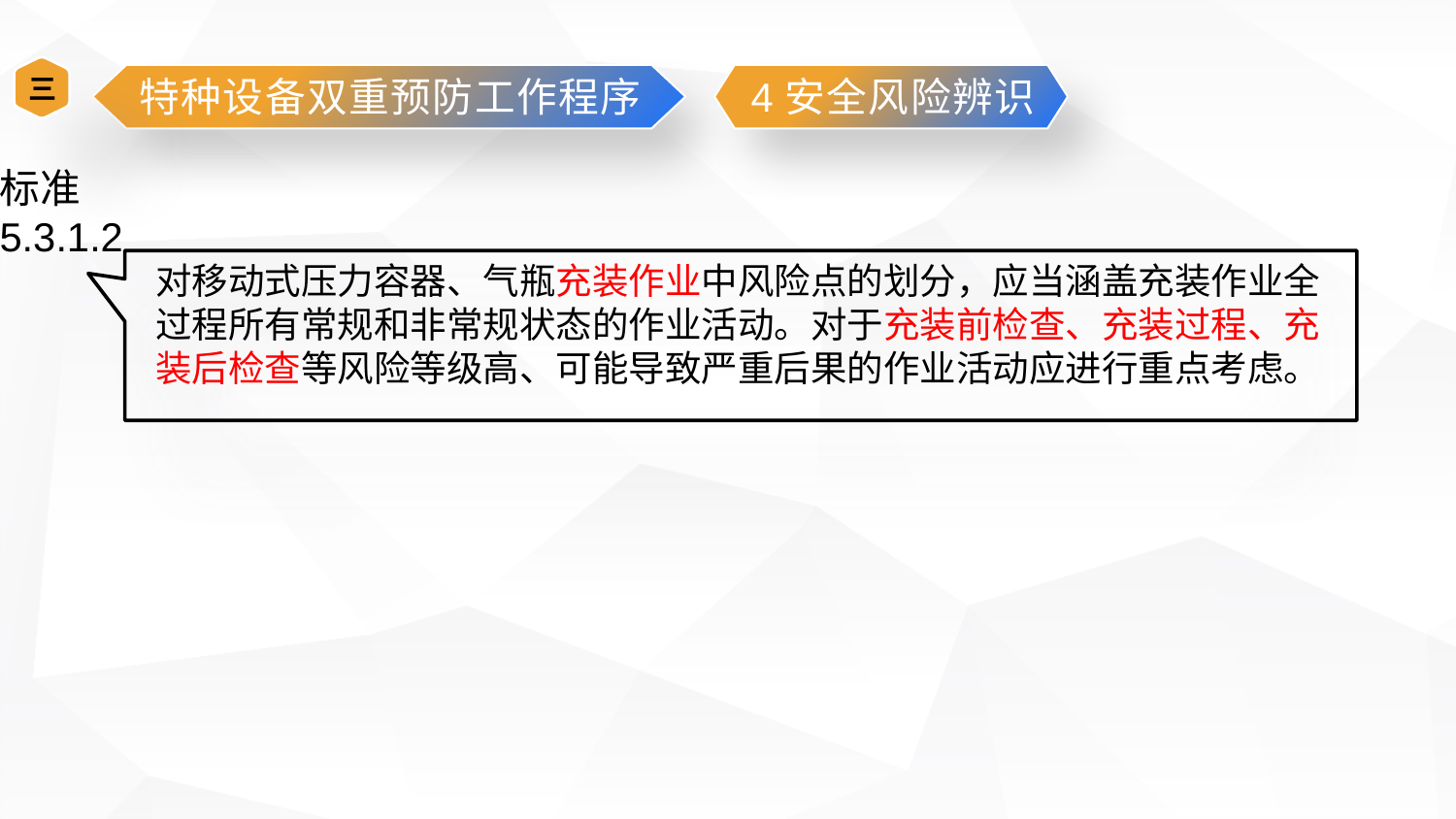

三

特种设备双重预防工作程序

4安全风险辨识
标准
5.3.1.2

对移动式压力容器、气瓶充装作业中风险点的划分，应当涵盖充装作业全过程所有常规和非常规状态的作业活动。对于充装前检查、充装过程、充装后检查等风险等级高、可能导致严重后果的作业活动应进行重点考虑。

52